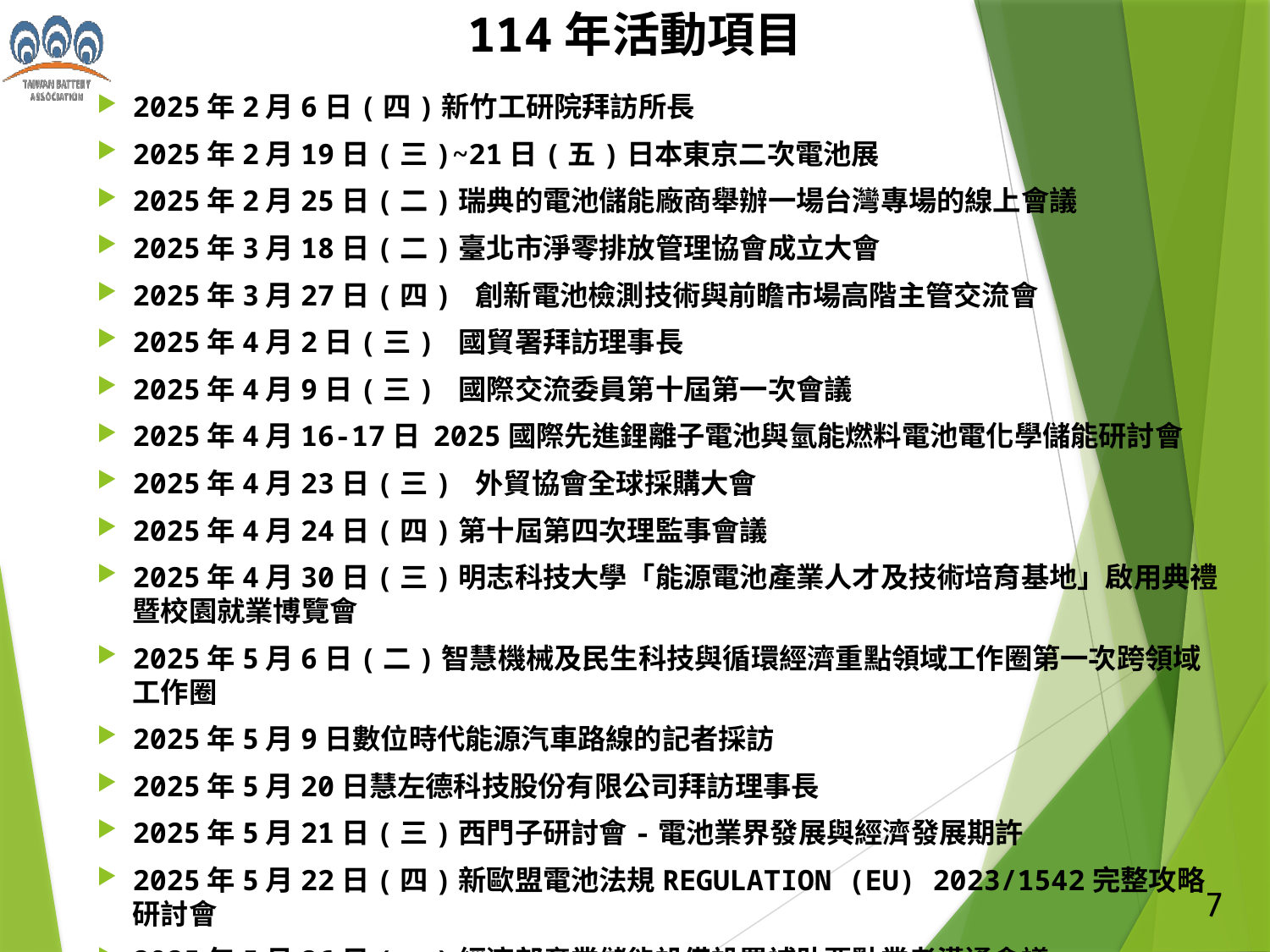

114年活動項目
2025年2月6日(四)新竹工研院拜訪所長
2025年2月19日(三)~21日(五)日本東京二次電池展
2025年2月25日(二)瑞典的電池儲能廠商舉辦一場台灣專場的線上會議
2025年3月18日(二)臺北市淨零排放管理協會成立大會
2025年3月27日(四) 創新電池檢測技術與前瞻市場高階主管交流會
2025年4月2日(三) 國貿署拜訪理事長
2025年4月9日(三) 國際交流委員第十屆第一次會議
2025年4月16-17日 2025國際先進鋰離子電池與氫能燃料電池電化學儲能研討會
2025年4月23日(三) 外貿協會全球採購大會
2025年4月24日(四)第十屆第四次理監事會議
2025年4月30日(三)明志科技大學「能源電池產業人才及技術培育基地」啟用典禮暨校園就業博覽會
2025年5月6日(二)智慧機械及民生科技與循環經濟重點領域工作圈第一次跨領域工作圈
2025年5月9日數位時代能源汽車路線的記者採訪
2025年5月20日慧左德科技股份有限公司拜訪理事長
2025年5月21日(三)西門子研討會-電池業界發展與經濟發展期許
2025年5月22日(四)新歐盟電池法規REGULATION (EU) 2023/1542完整攻略研討會
2025年5月26日(一)經濟部產業儲能設備設置補助要點業者溝通會議

7